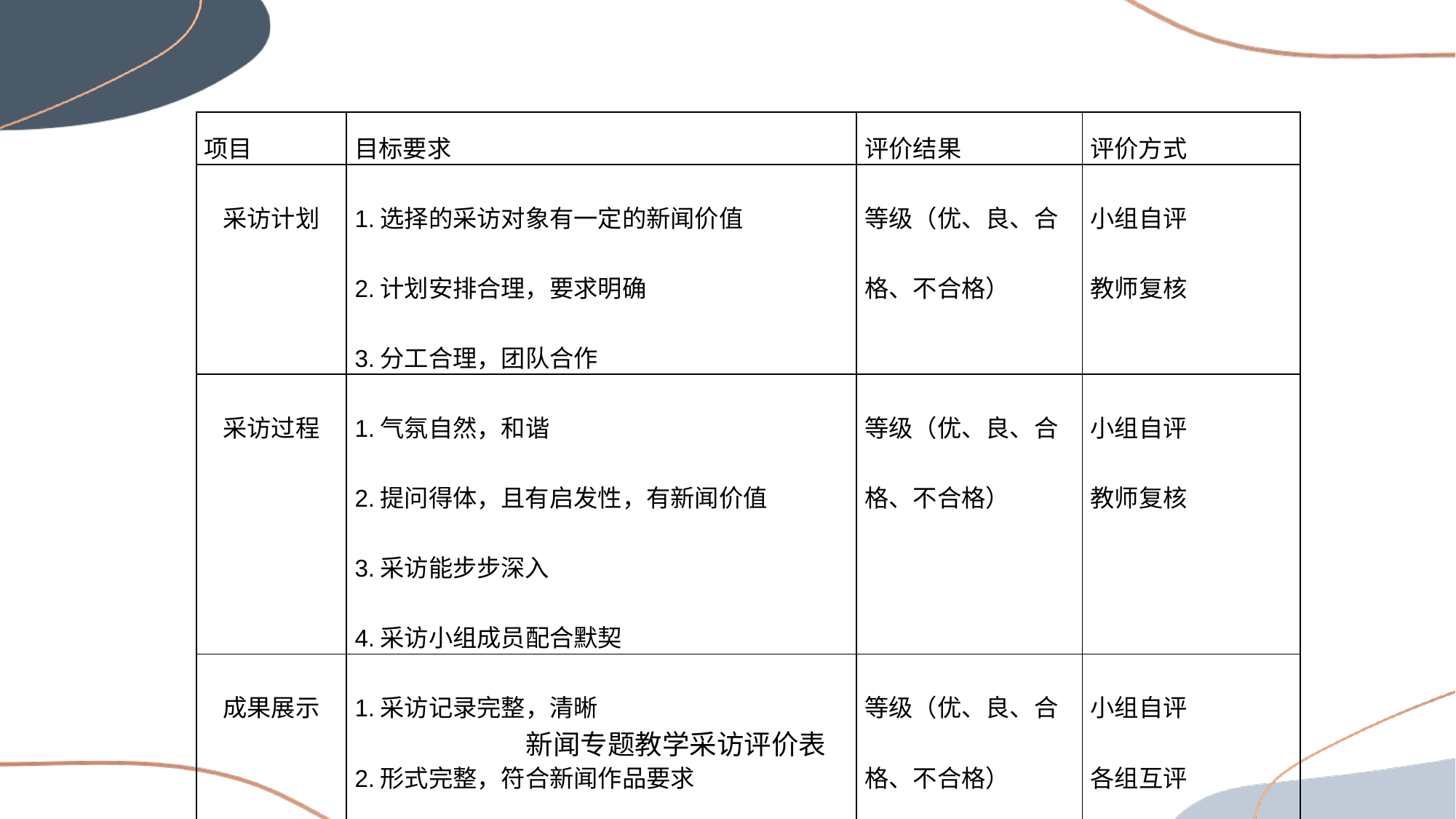

| 项目 | 目标要求 | 评价结果 | 评价方式 |
| --- | --- | --- | --- |
| 采访计划 | 1.选择的采访对象有一定的新闻价值 2.计划安排合理，要求明确 3.分工合理，团队合作 | 等级（优、良、合格、不合格） | 小组自评 教师复核 |
| 采访过程 | 1.气氛自然，和谐 2.提问得体，且有启发性，有新闻价值 3.采访能步步深入 4.采访小组成员配合默契 | 等级（优、良、合格、不合格） | 小组自评 教师复核 |
| 成果展示 | 1.采访记录完整，清晰 2.形式完整，符合新闻作品要求 3.新颖，可读性强 | 等级（优、良、合格、不合格） | 小组自评 各组互评 教师复核 |
新闻专题教学采访评价表